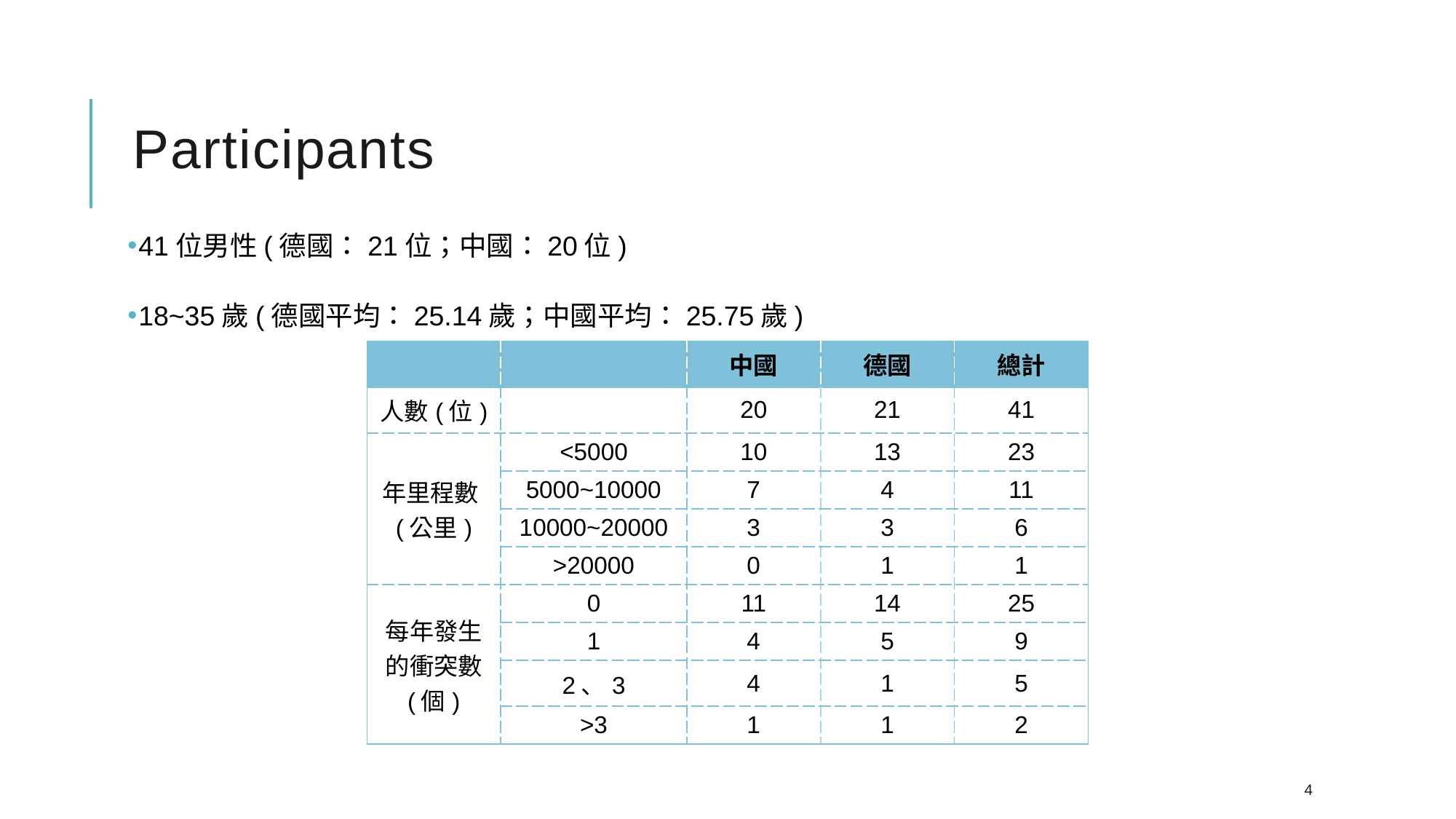

# Participants
41位男性(德國：21位；中國：20位)
18~35歲(德國平均：25.14歲；中國平均：25.75歲)

|  |  | 中國 | 德國 | 總計 |
| --- | --- | --- | --- | --- |
| 人數(位) |  | 20 | 21 | 41 |
| 年里程數(公里) | <5000 | 10 | 13 | 23 |
|  | 5000~10000 | 7 | 4 | 11 |
|  | 10000~20000 | 3 | 3 | 6 |
|  | >20000 | 0 | 1 | 1 |
| 每年發生的衝突數 (個) | 0 | 11 | 14 | 25 |
|  | 1 | 4 | 5 | 9 |
|  | 2、3 | 4 | 1 | 5 |
|  | >3 | 1 | 1 | 2 |
4